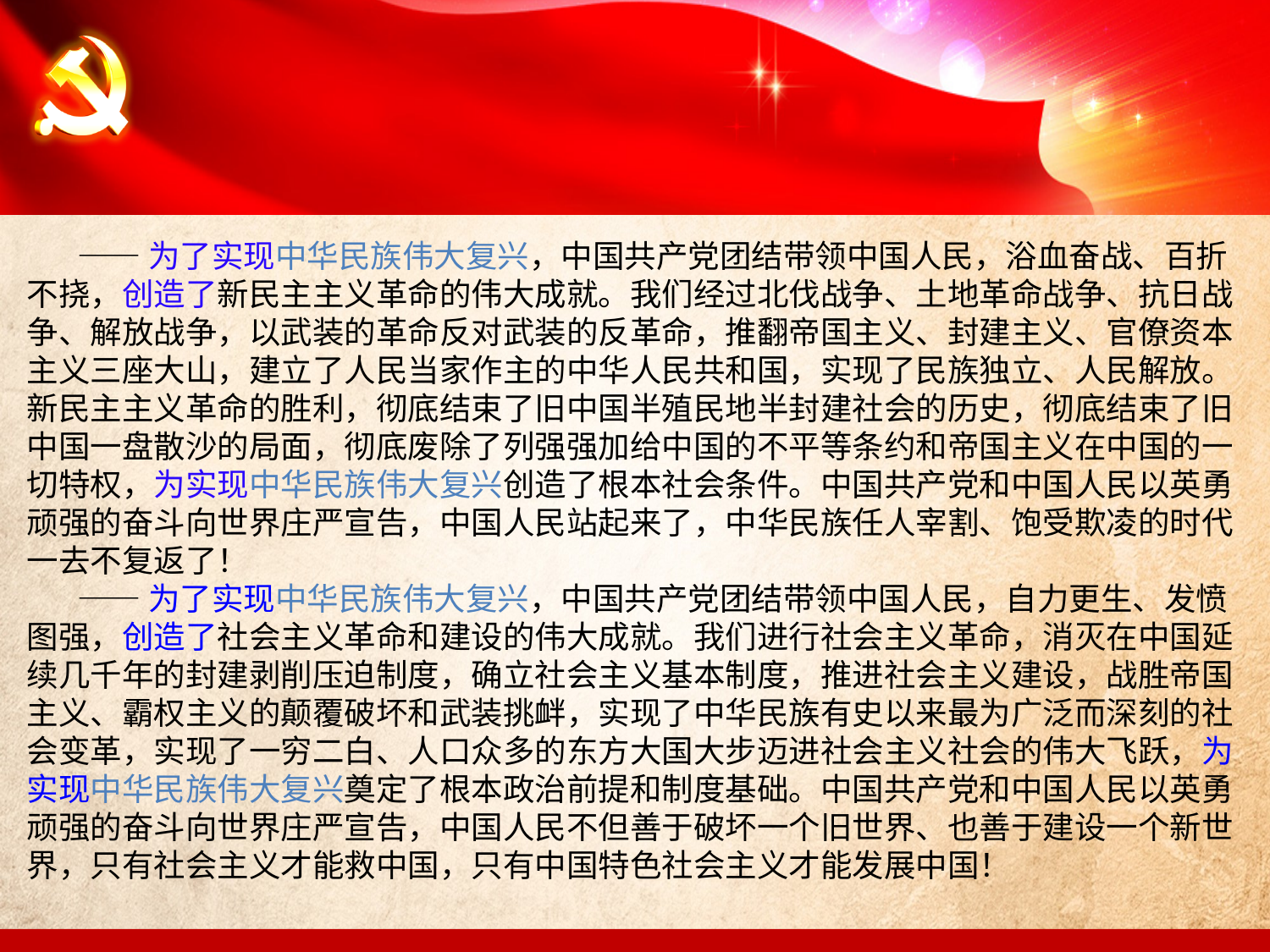

——为了实现中华民族伟大复兴，中国共产党团结带领中国人民，浴血奋战、百折不挠，创造了新民主主义革命的伟大成就。我们经过北伐战争、土地革命战争、抗日战争、解放战争，以武装的革命反对武装的反革命，推翻帝国主义、封建主义、官僚资本主义三座大山，建立了人民当家作主的中华人民共和国，实现了民族独立、人民解放。新民主主义革命的胜利，彻底结束了旧中国半殖民地半封建社会的历史，彻底结束了旧中国一盘散沙的局面，彻底废除了列强强加给中国的不平等条约和帝国主义在中国的一切特权，为实现中华民族伟大复兴创造了根本社会条件。中国共产党和中国人民以英勇顽强的奋斗向世界庄严宣告，中国人民站起来了，中华民族任人宰割、饱受欺凌的时代一去不复返了！
       ——为了实现中华民族伟大复兴，中国共产党团结带领中国人民，自力更生、发愤图强，创造了社会主义革命和建设的伟大成就。我们进行社会主义革命，消灭在中国延续几千年的封建剥削压迫制度，确立社会主义基本制度，推进社会主义建设，战胜帝国主义、霸权主义的颠覆破坏和武装挑衅，实现了中华民族有史以来最为广泛而深刻的社会变革，实现了一穷二白、人口众多的东方大国大步迈进社会主义社会的伟大飞跃，为实现中华民族伟大复兴奠定了根本政治前提和制度基础。中国共产党和中国人民以英勇顽强的奋斗向世界庄严宣告，中国人民不但善于破坏一个旧世界、也善于建设一个新世界，只有社会主义才能救中国，只有中国特色社会主义才能发展中国！